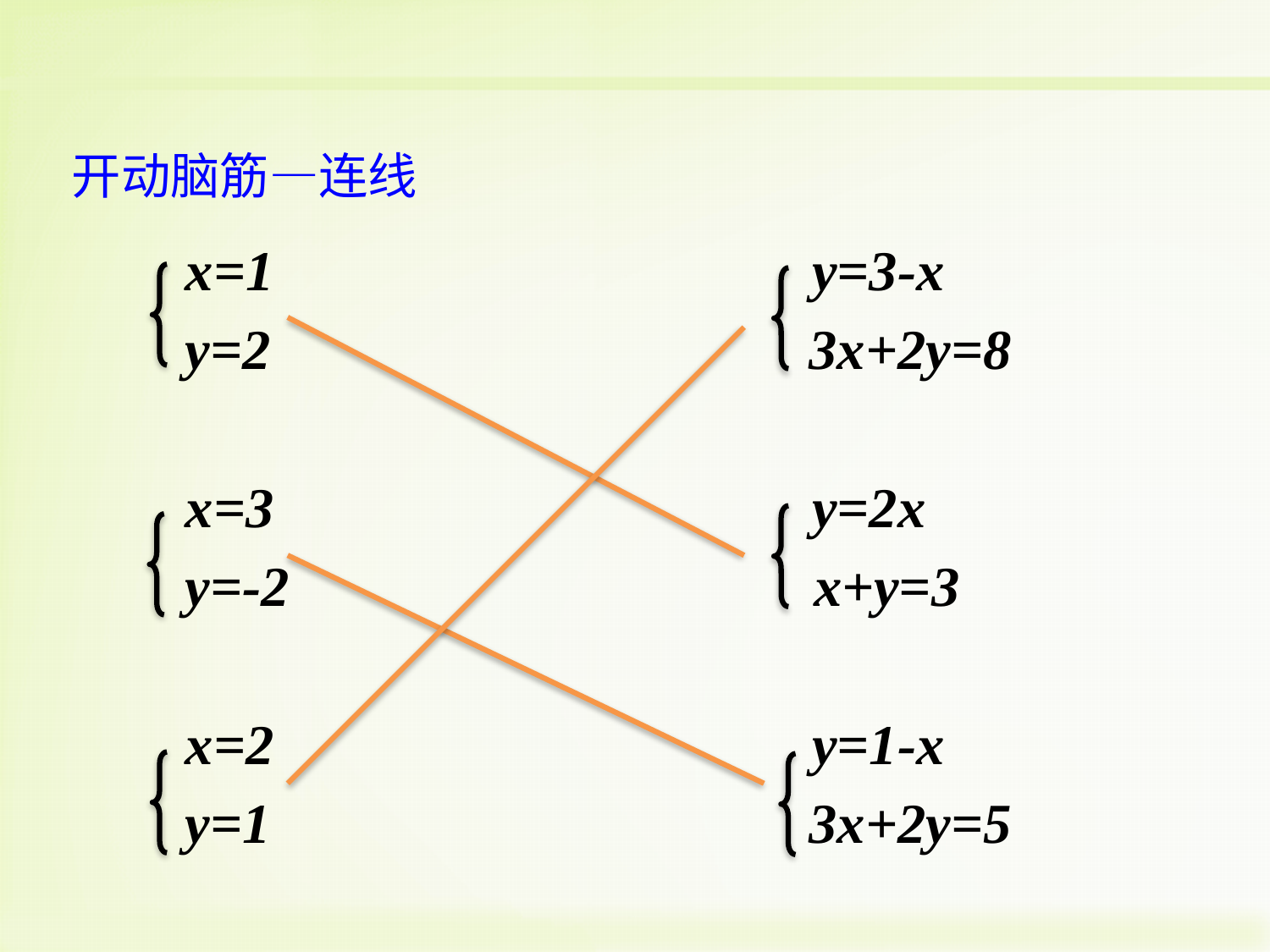

开动脑筋—连线
 x=1                                      y=3-x
 y=2                                      3x+2y=8

 x=3                                      y=2x
 y=-2                                     x+y=3

 x=2                                      y=1-x
 y=1                                      3x+2y=5